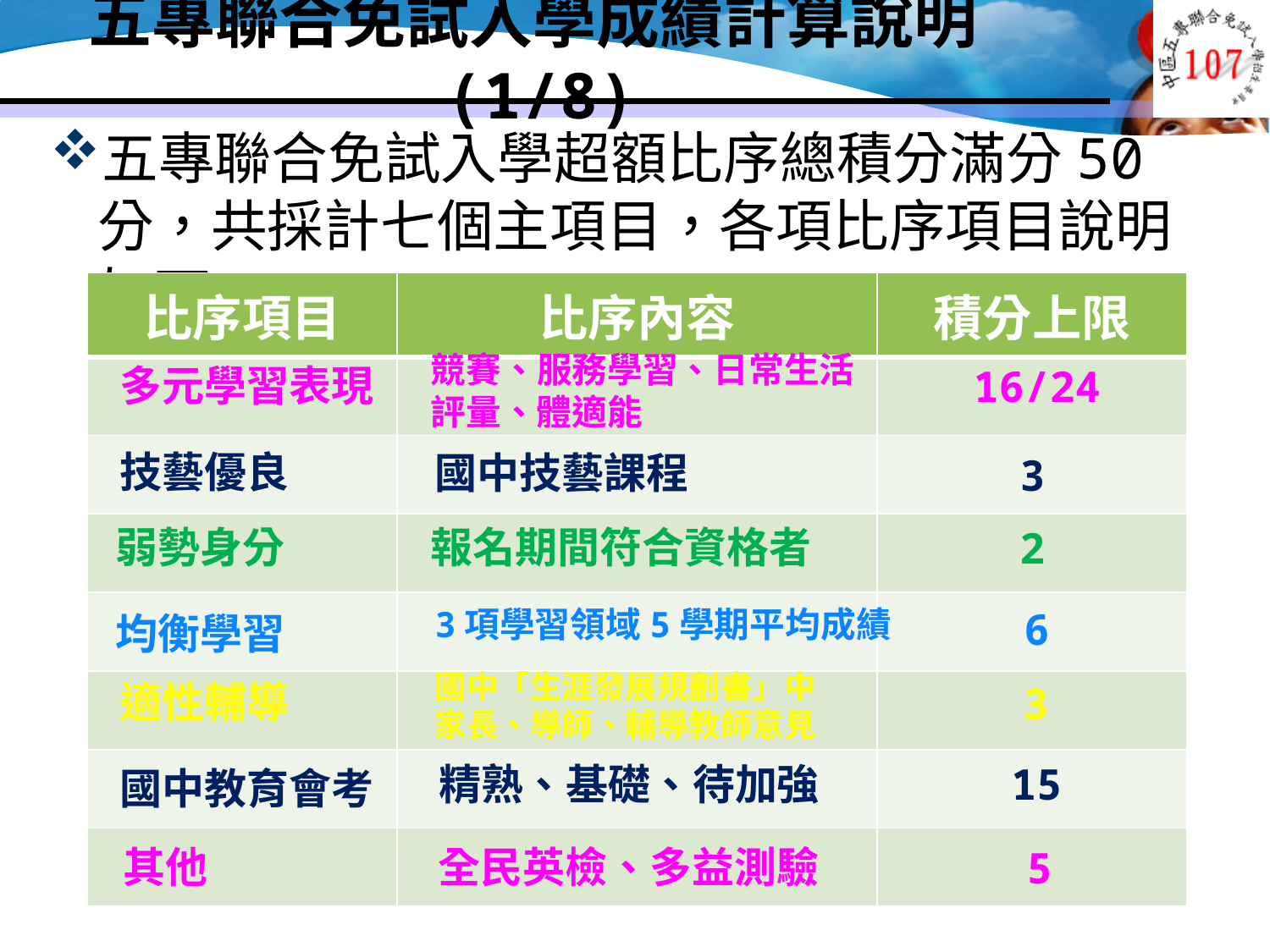

五專聯合免試入學成績計算說明(1/8)
五專聯合免試入學超額比序總積分滿分50分，共採計七個主項目，各項比序項目說明如下:
| 比序項目 | 比序內容 | 積分上限 |
| --- | --- | --- |
|  |  |  |
|  |  |  |
|  |  |  |
|  |  |  |
|  |  |  |
|  |  |  |
|  |  |  |
競賽、服務學習、日常生活評量、體適能
多元學習表現
16/24
技藝優良
國中技藝課程
3
弱勢身分
報名期間符合資格者
2
3項學習領域5學期平均成績
6
均衡學習
國中「生涯發展規劃書」中
家長、導師、輔導教師意見
適性輔導
3
精熟、基礎、待加強
15
國中教育會考
其他
全民英檢、多益測驗
5